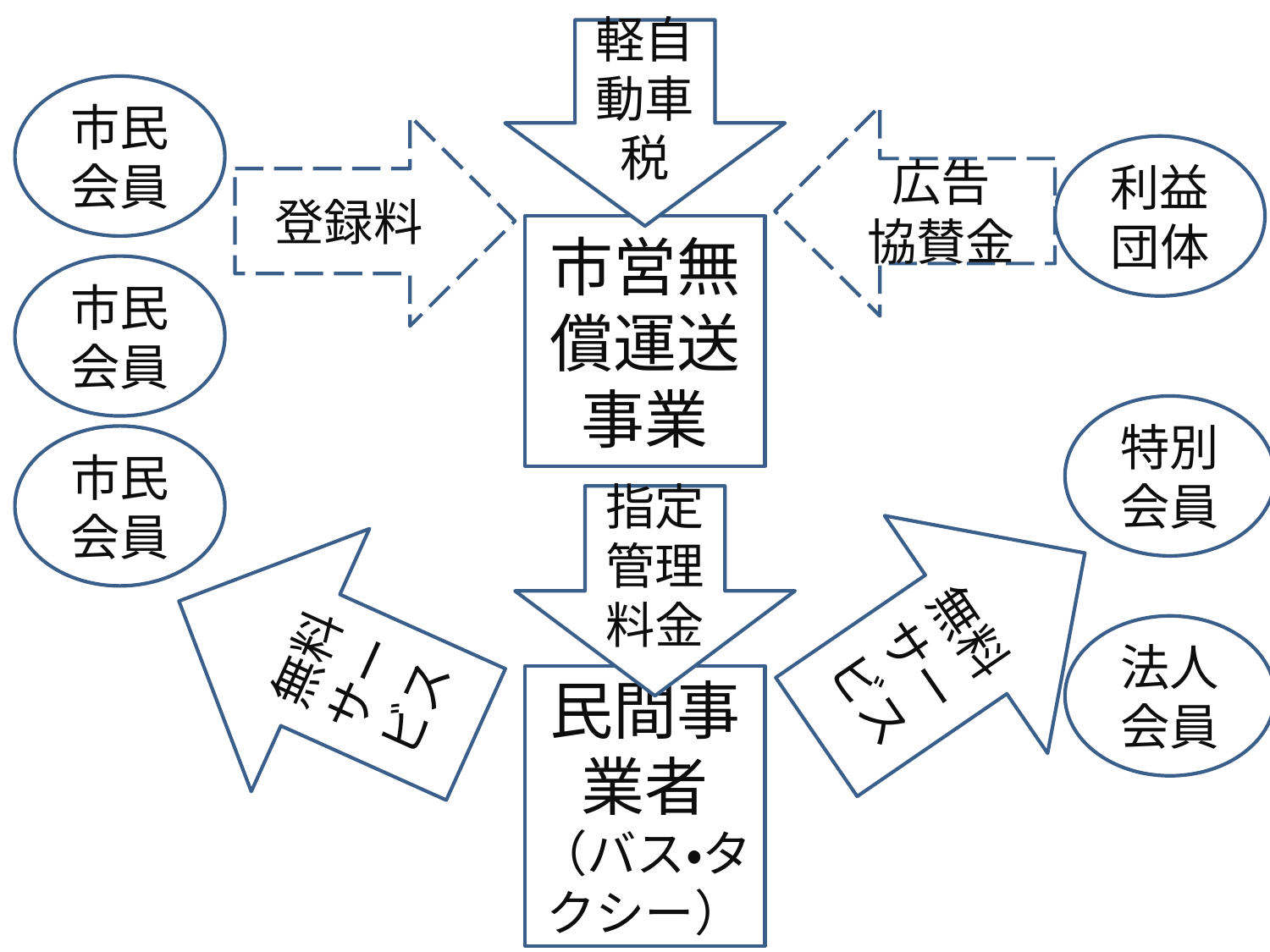

軽自動車税
市民会員
広告
協賛金
登録料
利益
団体
市営無償運送事業
市民会員
特別会員
市民会員
無料サービス
指定管理料金
無料サービス
法人会員
民間事業者
（バス・タクシー）